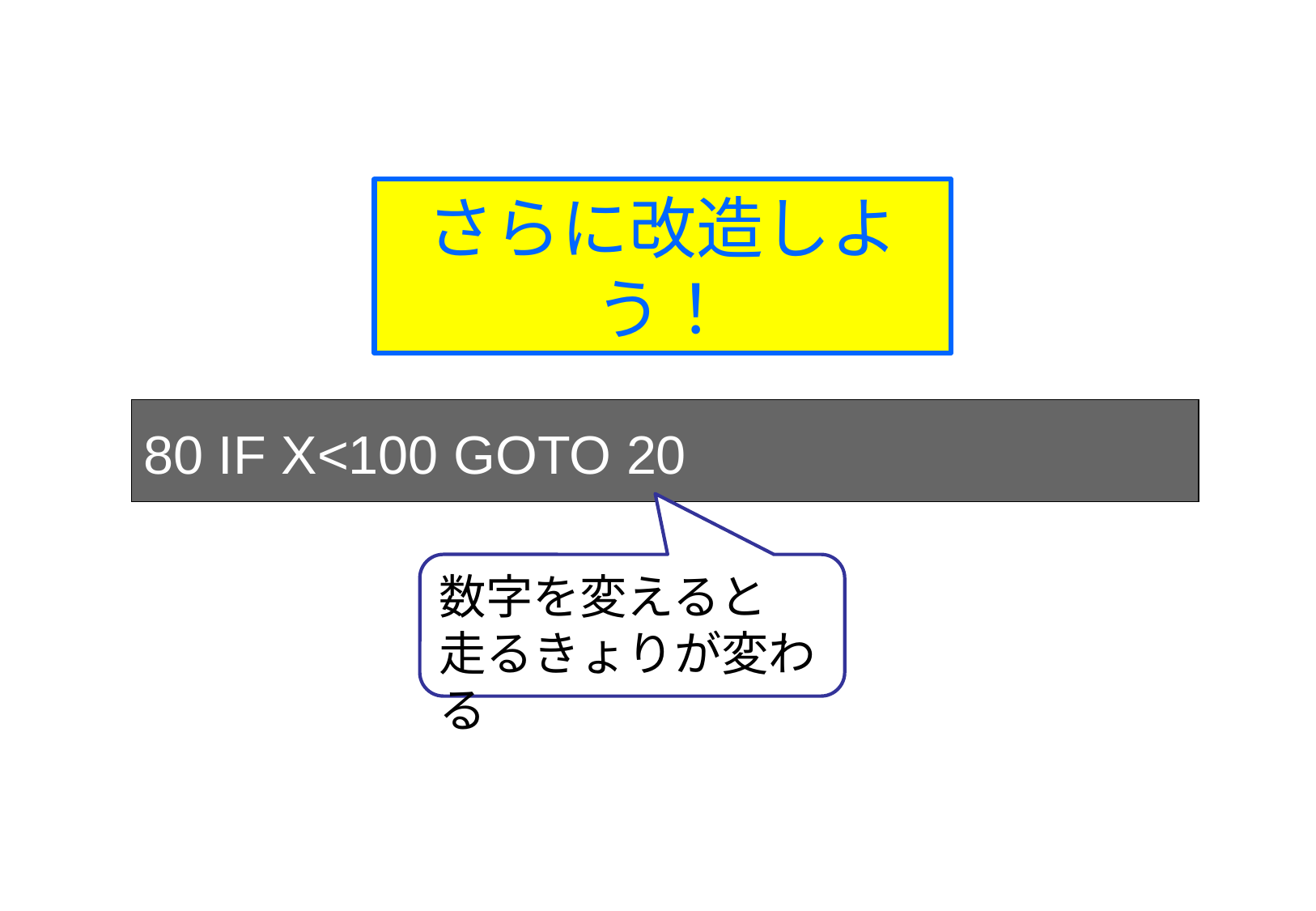

さらに改造しよう！
80 IF X<100 GOTO 20
数字を変えると
走るきょりが変わる